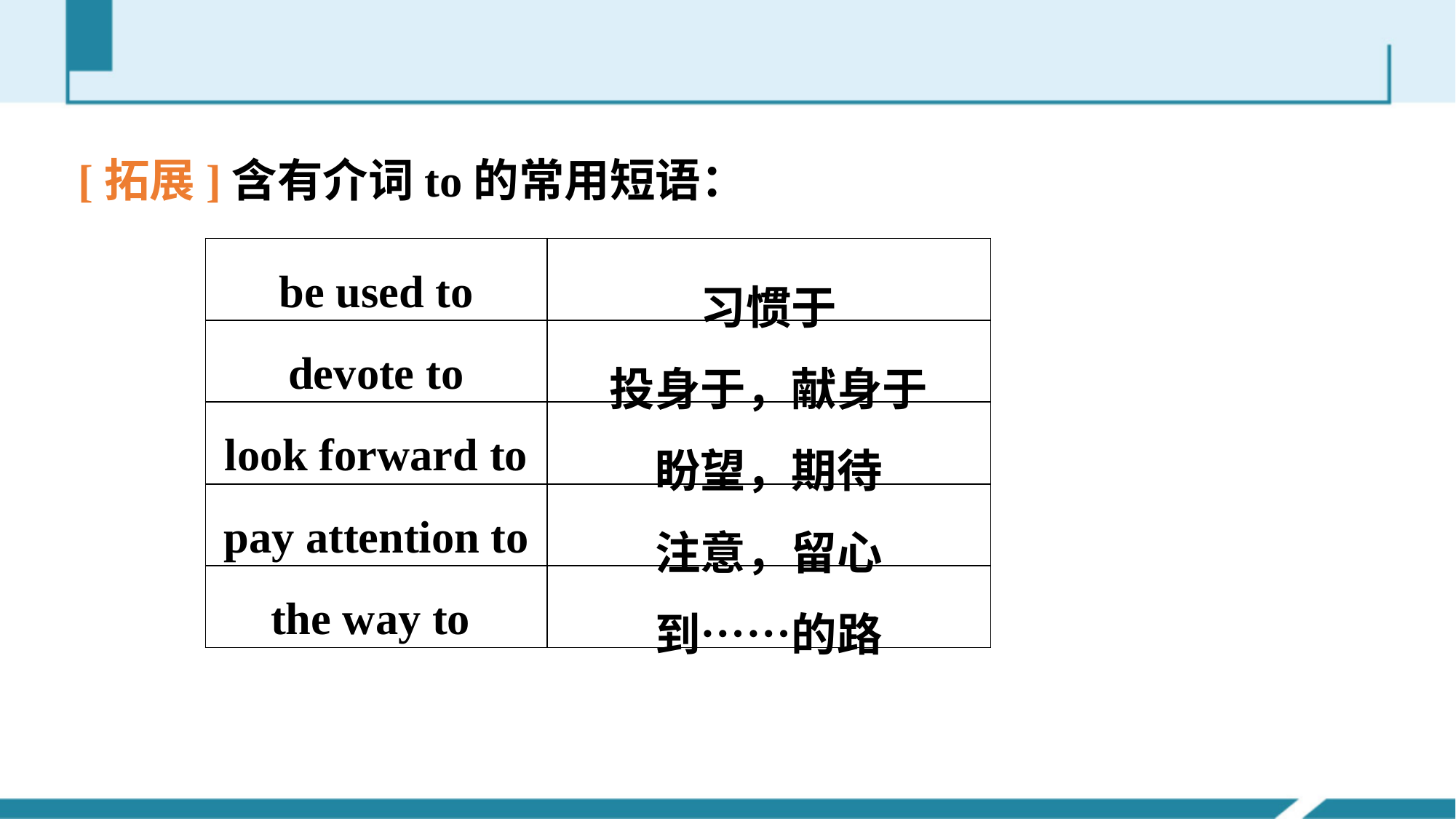

[拓展]含有介词to的常用短语：
| be used to | 习惯于 |
| --- | --- |
| devote to | 投身于，献身于 |
| look forward to | 盼望，期待 |
| pay attention to | 注意，留心 |
| the way to | 到……的路 |